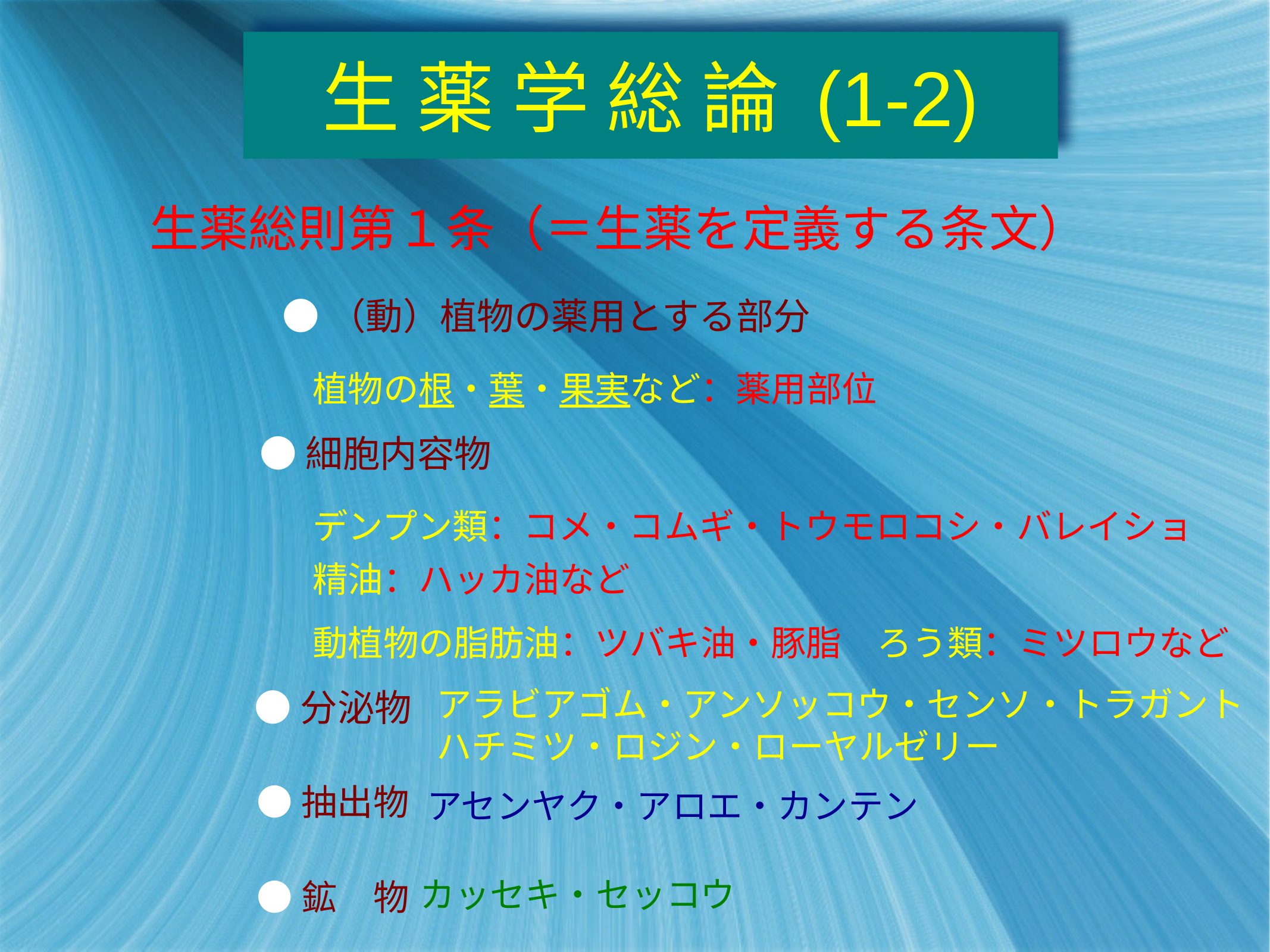

# 生 薬 学 総 論 (1-2)
生薬総則第１条（＝生薬を定義する条文）
●（動）植物の薬用とする部分
植物の根・葉・果実など：薬用部位
●細胞内容物
デンプン類：コメ・コムギ・トウモロコシ・バレイショ
精油：ハッカ油など
動植物の脂肪油：ツバキ油・豚脂　ろう類：ミツロウなど
アラビアゴム・アンソッコウ・センソ・トラガント
ハチミツ・ロジン・ローヤルゼリー
●分泌物
●抽出物
アセンヤク・アロエ・カンテン
カッセキ・セッコウ
●鉱　物